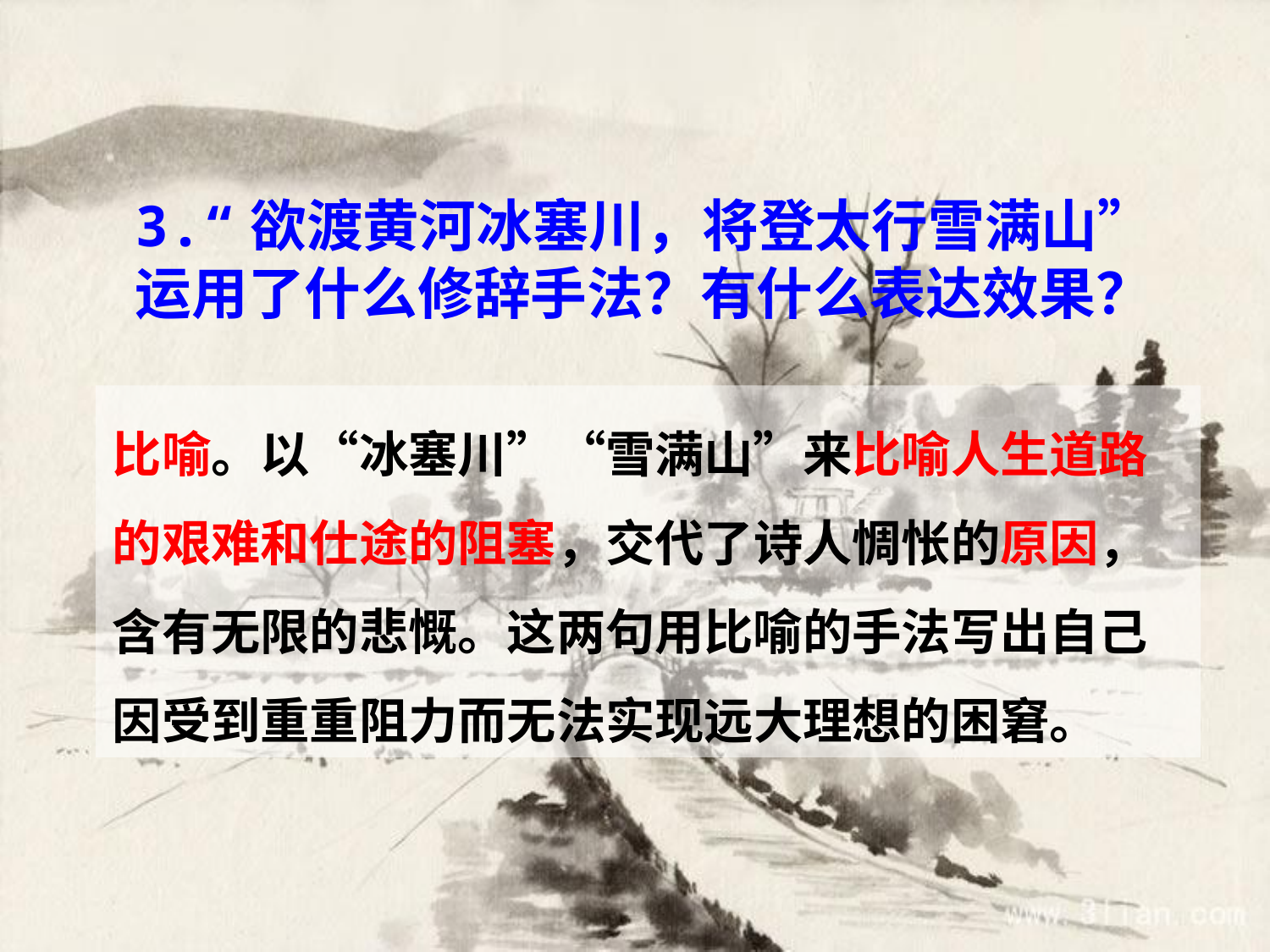

3.“欲渡黄河冰塞川，将登太行雪满山”
运用了什么修辞手法？有什么表达效果？
比喻。以“冰塞川”“雪满山”来比喻人生道路的艰难和仕途的阻塞，交代了诗人惆怅的原因，含有无限的悲慨。这两句用比喻的手法写出自己因受到重重阻力而无法实现远大理想的困窘。